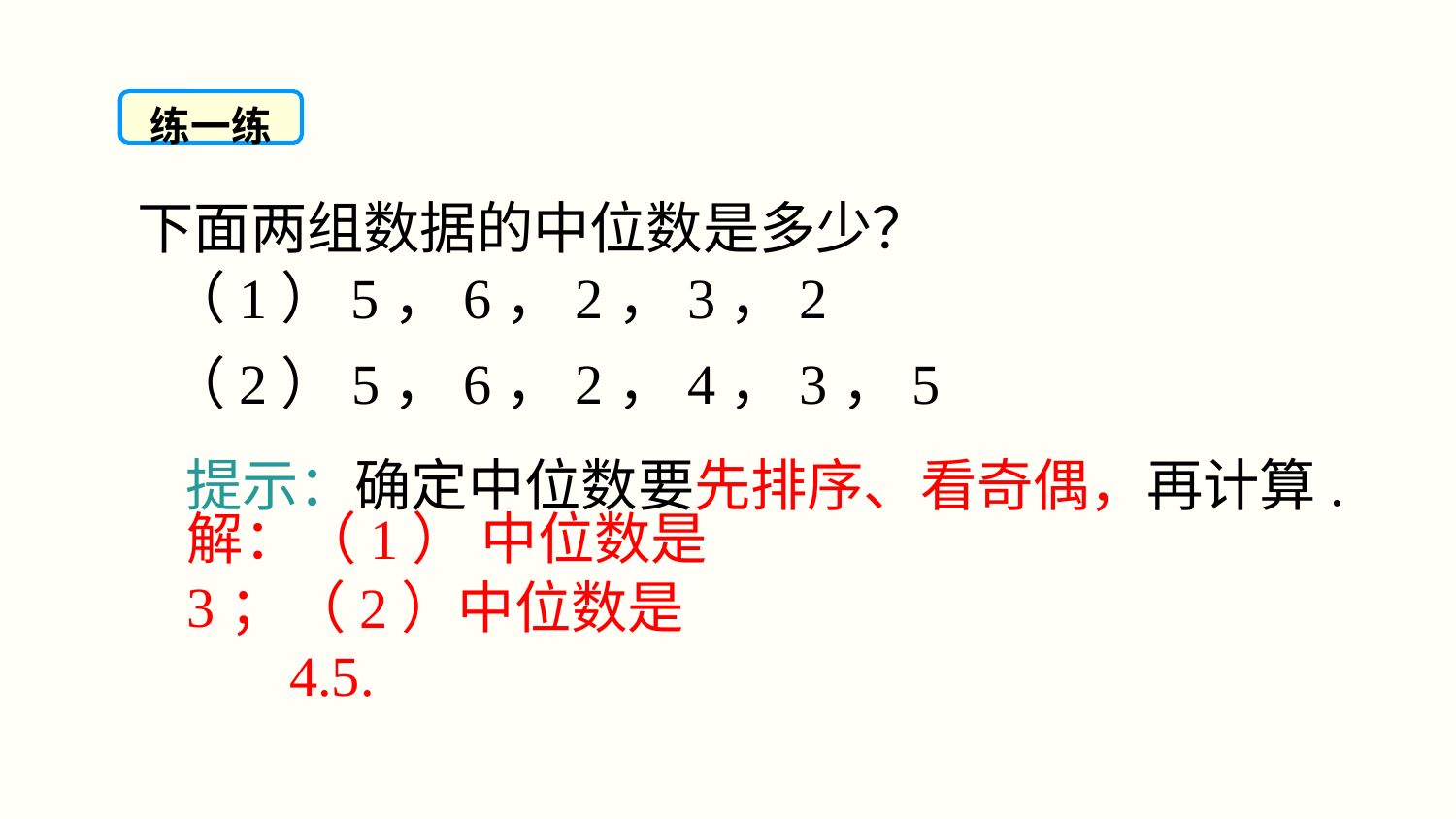

练一练
 下面两组数据的中位数是多少？
（1）5，6，2，3，2
（2）5，6，2，4，3，5
提示：确定中位数要先排序、看奇偶，再计算.
解：（1） 中位数是3；
（2）中位数是4.5.